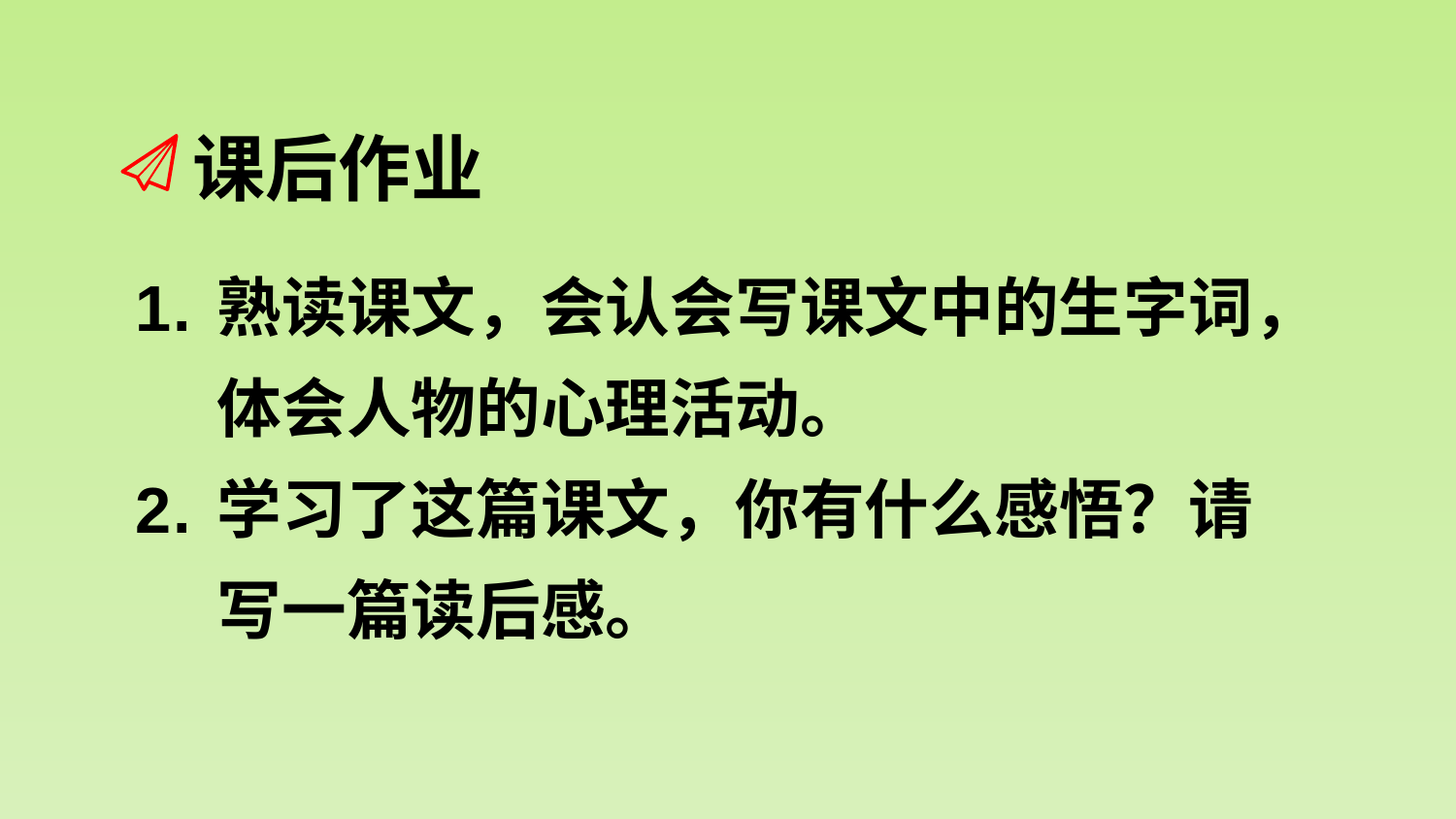

课后作业

熟读课文，会认会写课文中的生字词，体会人物的心理活动。
学习了这篇课文，你有什么感悟？请写一篇读后感。